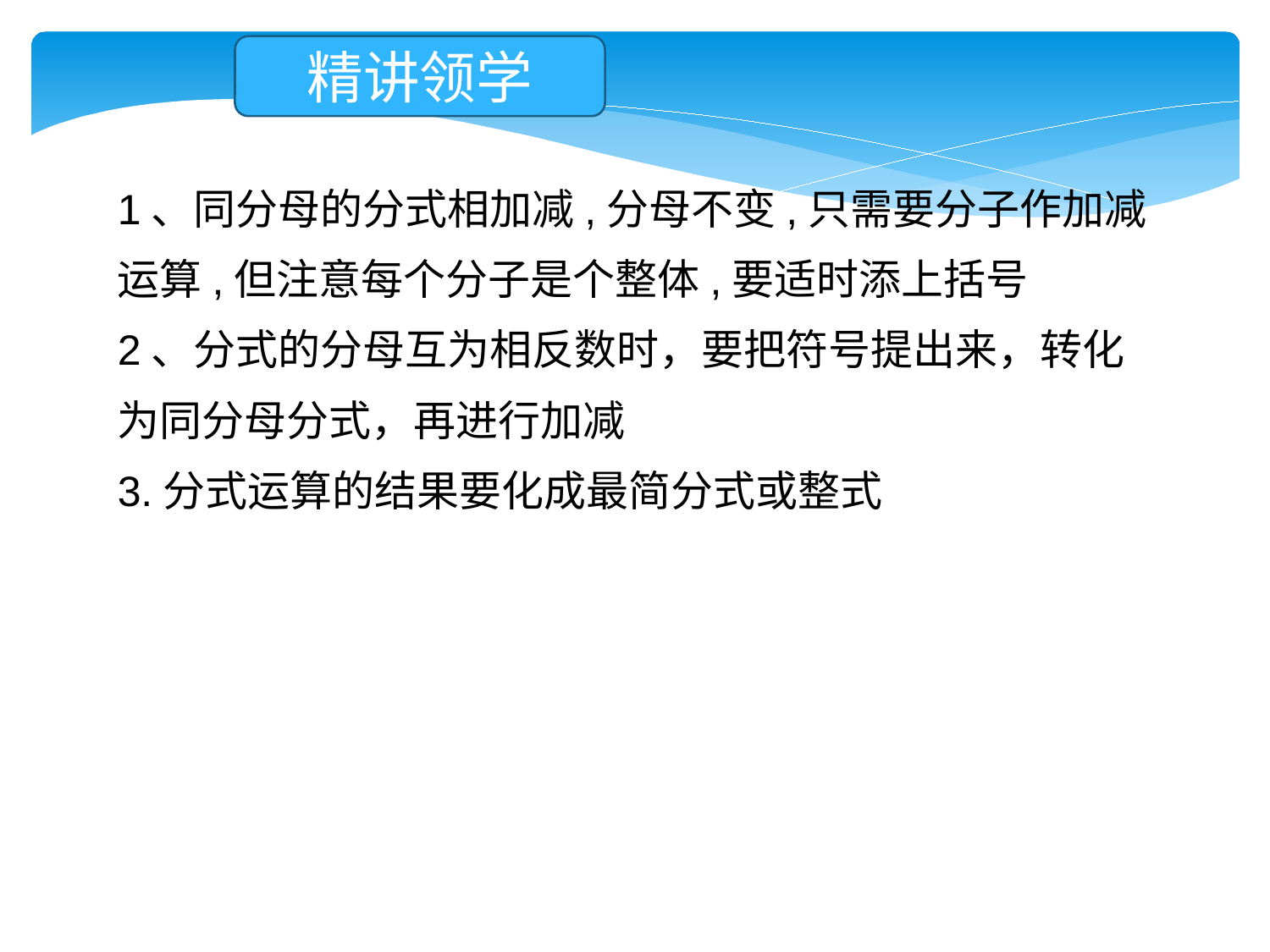

精讲领学
1、同分母的分式相加减,分母不变,只需要分子作加减运算,但注意每个分子是个整体,要适时添上括号
2、分式的分母互为相反数时，要把符号提出来，转化为同分母分式，再进行加减
3.分式运算的结果要化成最简分式或整式